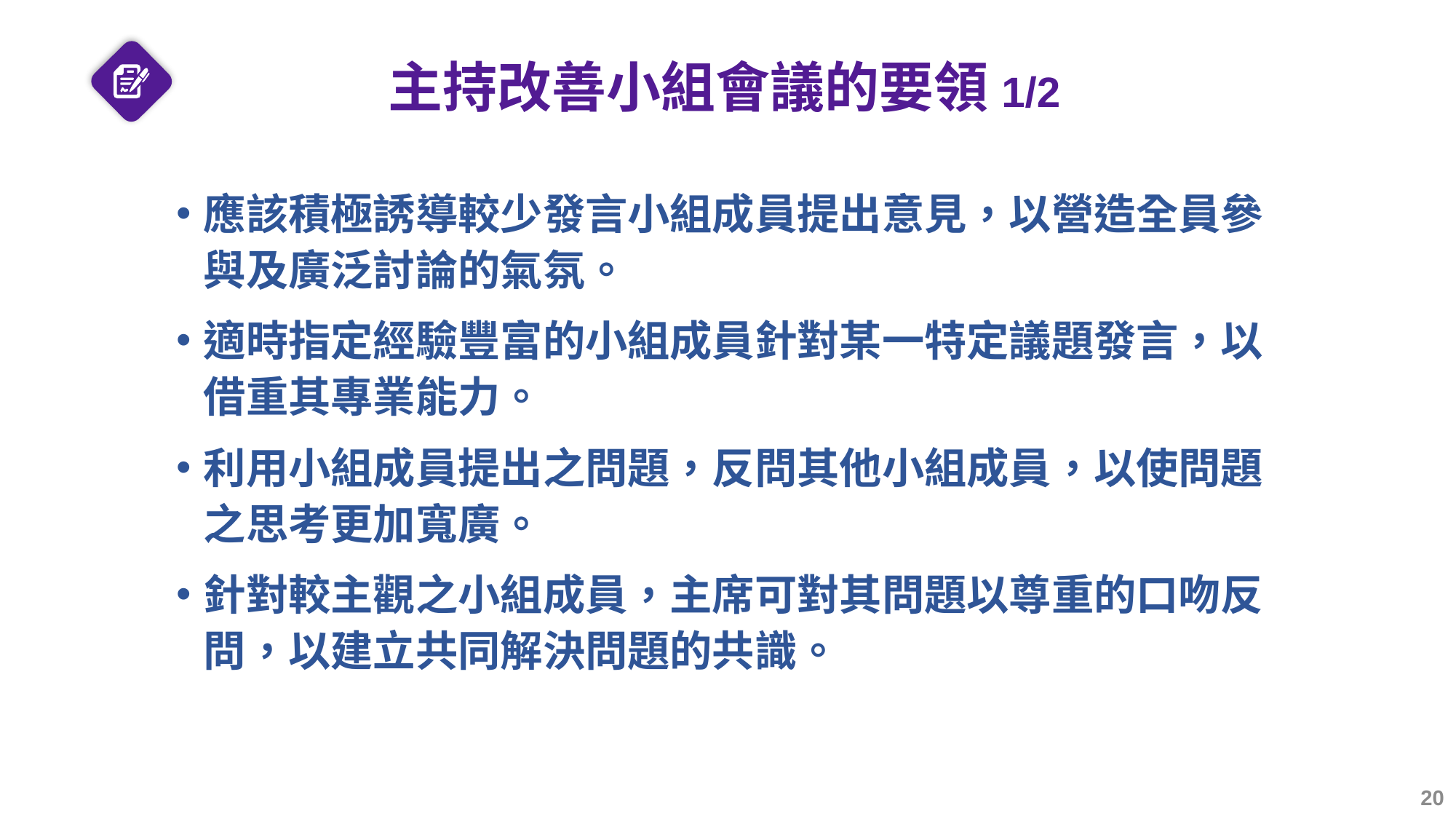

# 主持改善小組會議的要領1/2
應該積極誘導較少發言小組成員提出意見，以營造全員參與及廣泛討論的氣氛。
適時指定經驗豐富的小組成員針對某一特定議題發言，以借重其專業能力。
利用小組成員提出之問題，反問其他小組成員，以使問題之思考更加寬廣。
針對較主觀之小組成員，主席可對其問題以尊重的口吻反問，以建立共同解決問題的共識。

20